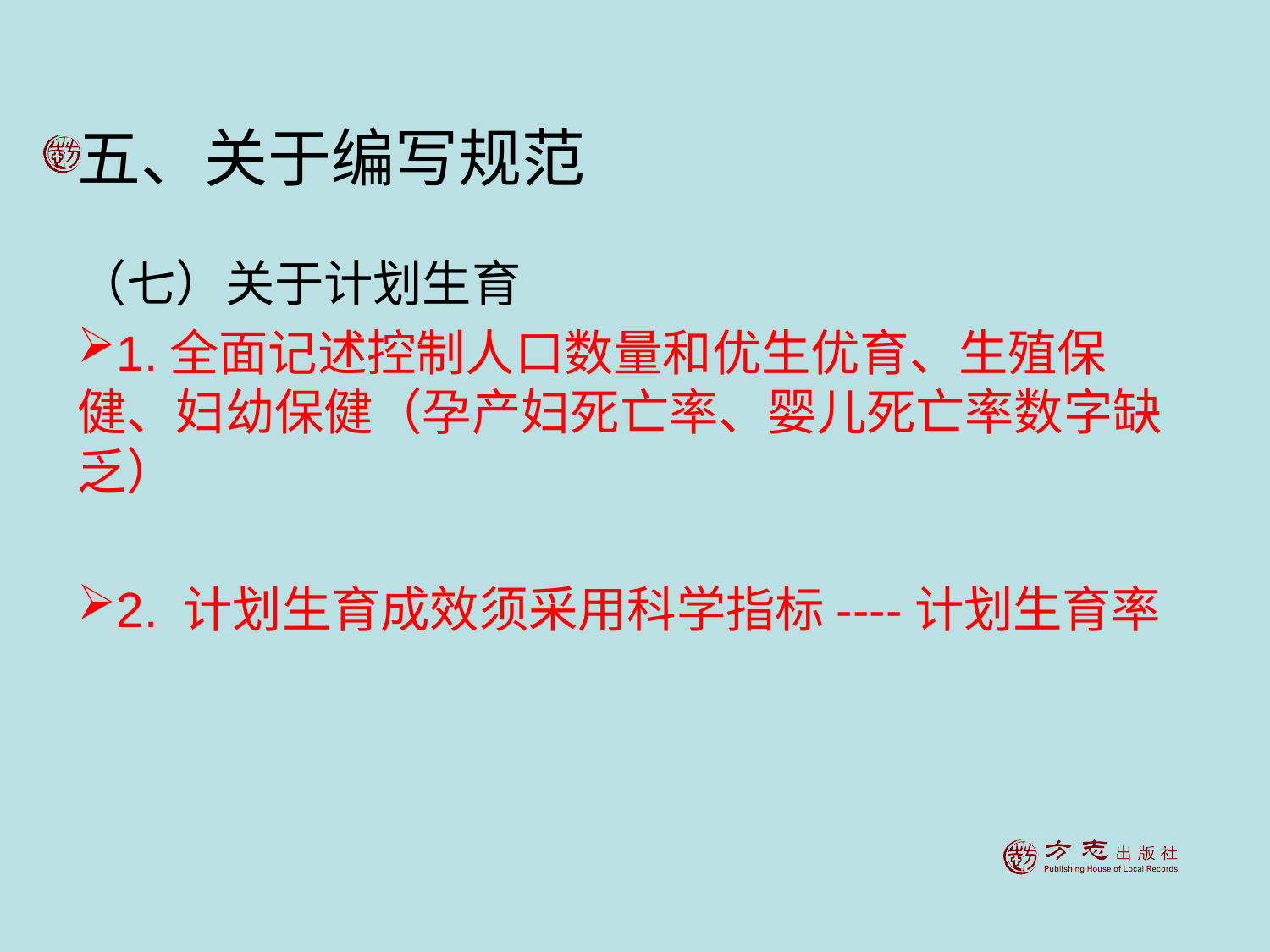

# 五、关于编写规范
（七）关于计划生育
1.全面记述控制人口数量和优生优育、生殖保健、妇幼保健（孕产妇死亡率、婴儿死亡率数字缺乏）

2. 计划生育成效须采用科学指标----计划生育率